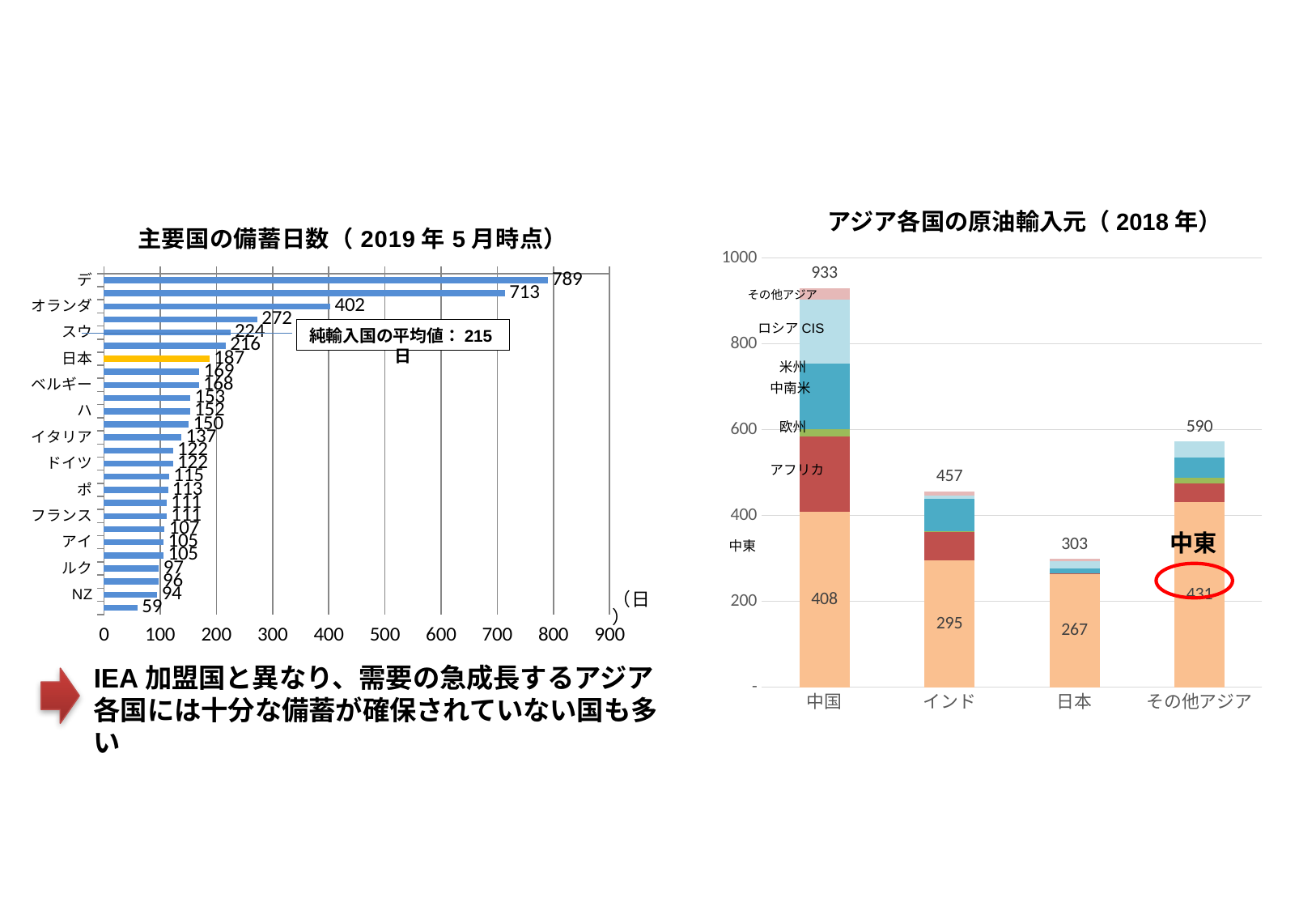

アジア各国の原油輸入元（2018年）

### Chart

| Category | 備蓄日数（日） |
|---|---|
| デンマーク | 789.0 |
| 米国 | 713.0 |
| オランダ | 402.0 |
| 英国 | 272.0 |
| スウェーデン | 224.0 |
| フィンランド | 216.0 |
| 日本 | 187.0 |
| 韓国 | 169.0 |
| ベルギー | 168.0 |
| スイス | 153.0 |
| ハンガリー | 152.0 |
| ギリシャ | 150.0 |
| イタリア | 137.0 |
| スロバキア | 122.0 |
| ドイツ | 122.0 |
| ポルトガル | 115.0 |
| ポーランド | 113.0 |
| チェコ | 111.0 |
| フランス | 111.0 |
| スペイン | 107.0 |
| アイルランド | 105.0 |
| オーストリア | 105.0 |
| ルクセンブルク | 97.0 |
| トルコ | 96.0 |
| NZ | 94.0 |
| 豪州 | 59.0 |

[unsupported chart]

その他アジア
ロシアCIS
純輸入国の平均値：215日
米州
中南米
欧州
アフリカ
中東
中東

IEA加盟国と異なり、需要の急成長するアジア各国には十分な備蓄が確保されていない国も多い